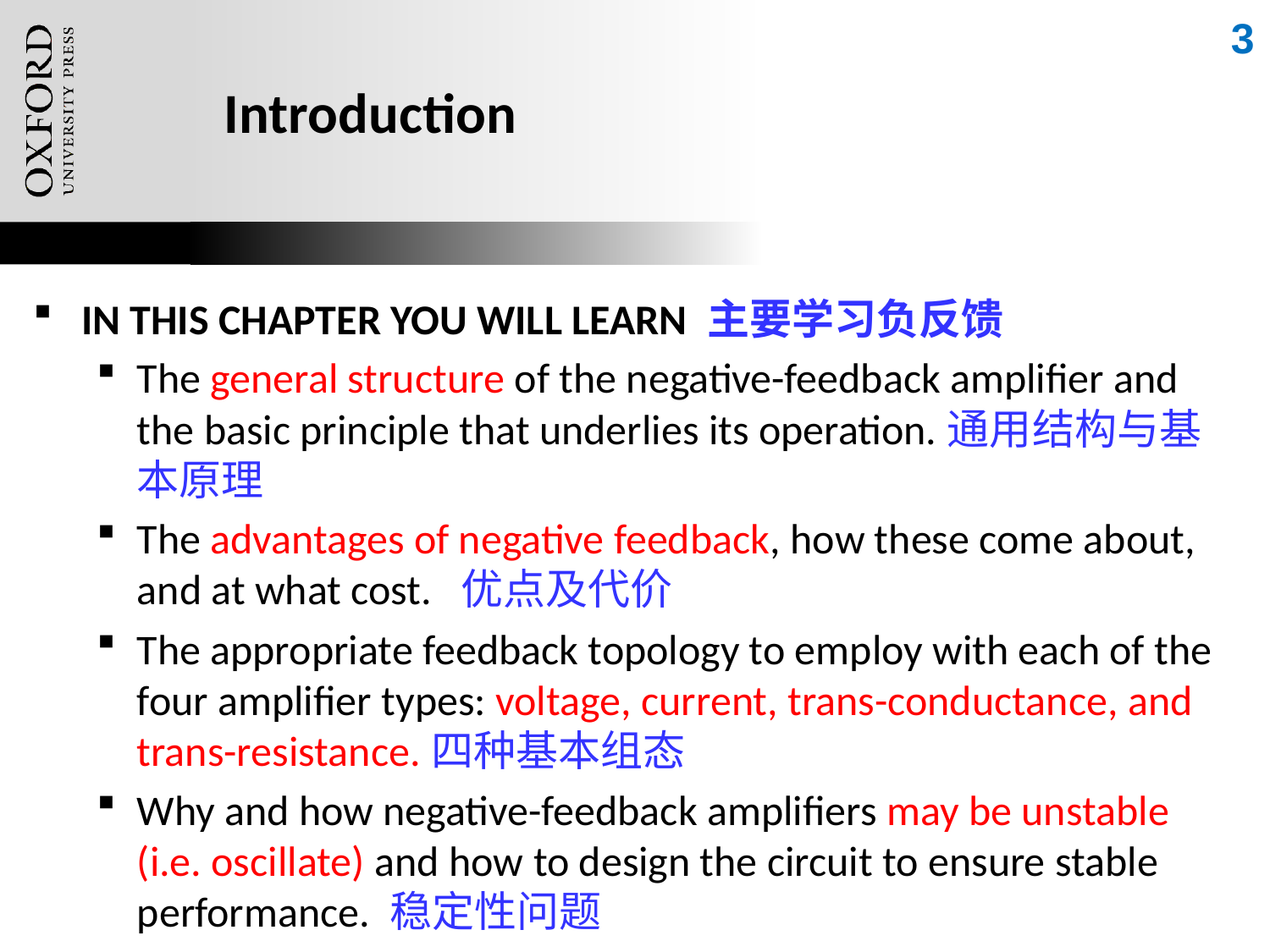

3
# Introduction
IN THIS CHAPTER YOU WILL LEARN 主要学习负反馈
The general structure of the negative-feedback amplifier and the basic principle that underlies its operation.通用结构与基本原理
The advantages of negative feedback, how these come about, and at what cost.  优点及代价
The appropriate feedback topology to employ with each of the four amplifier types: voltage, current, trans-conductance, and trans-resistance.四种基本组态
Why and how negative-feedback amplifiers may be unstable (i.e. oscillate) and how to design the circuit to ensure stable performance. 稳定性问题
The College of New Jersey (TCNJ) – ELC251 Electronics I
http://anthony.deese.googlepages.com
Based on Textbook: Microelectronic Circuits by Adel S. Sedra (0195323033)